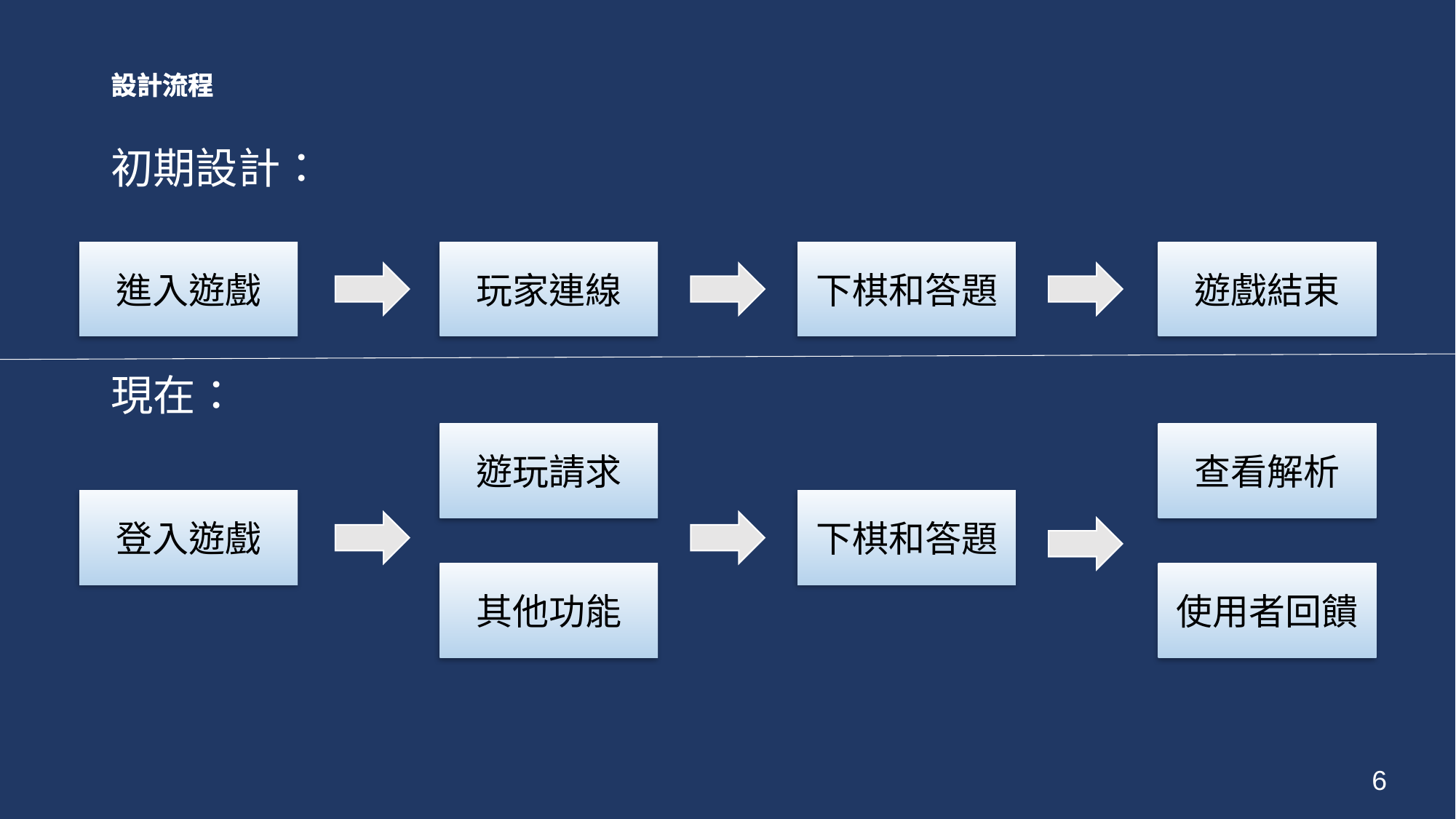

# 設計流程
初期設計：
遊戲結束
進入遊戲
玩家連線
下棋和答題

現在：
查看解析
遊玩請求
下棋和答題
登入遊戲

使用者回饋
其他功能
6